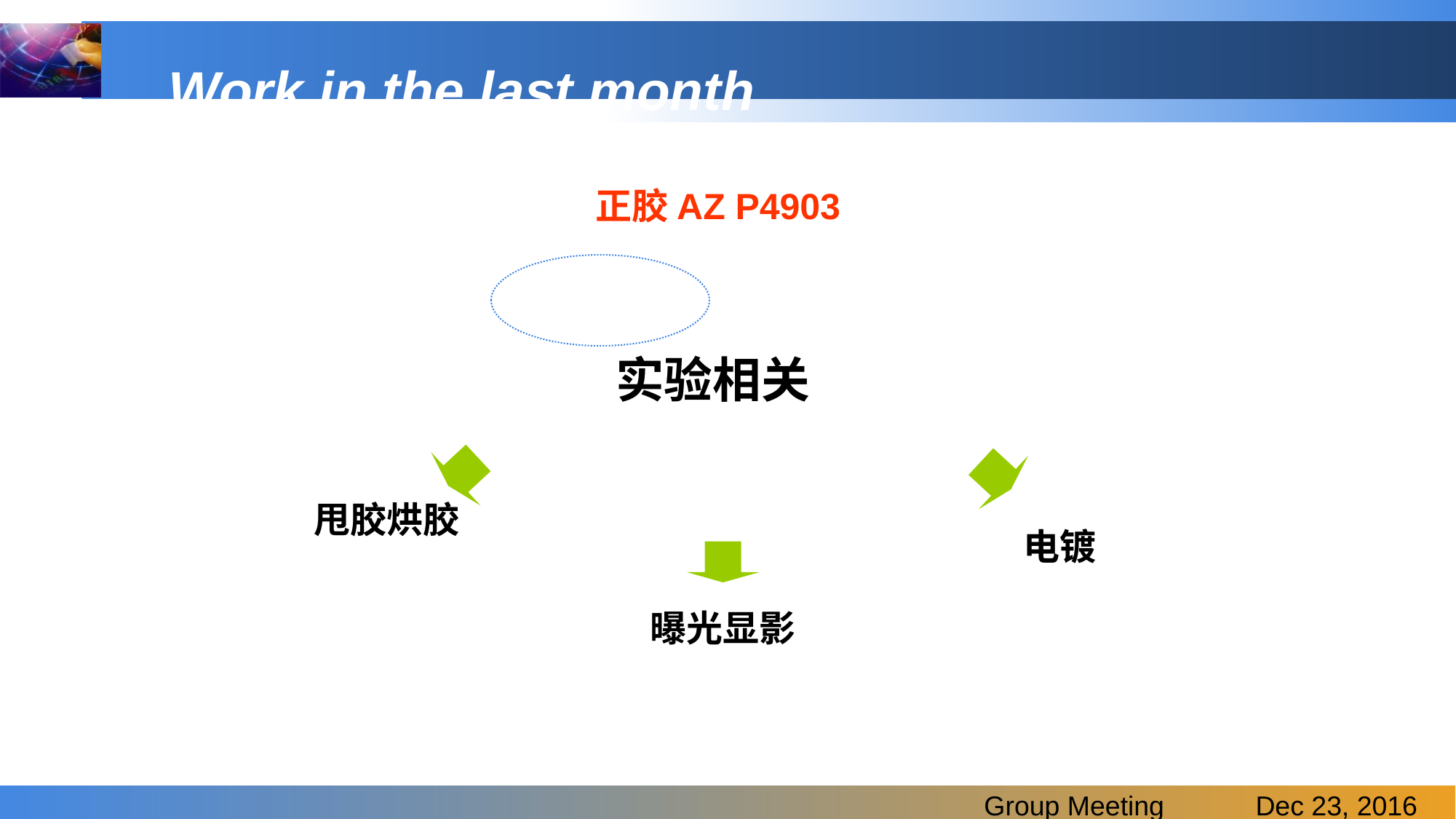

# Work in the last month
正胶AZ P4903

实验相关

甩胶烘胶

电镀

曝光显影